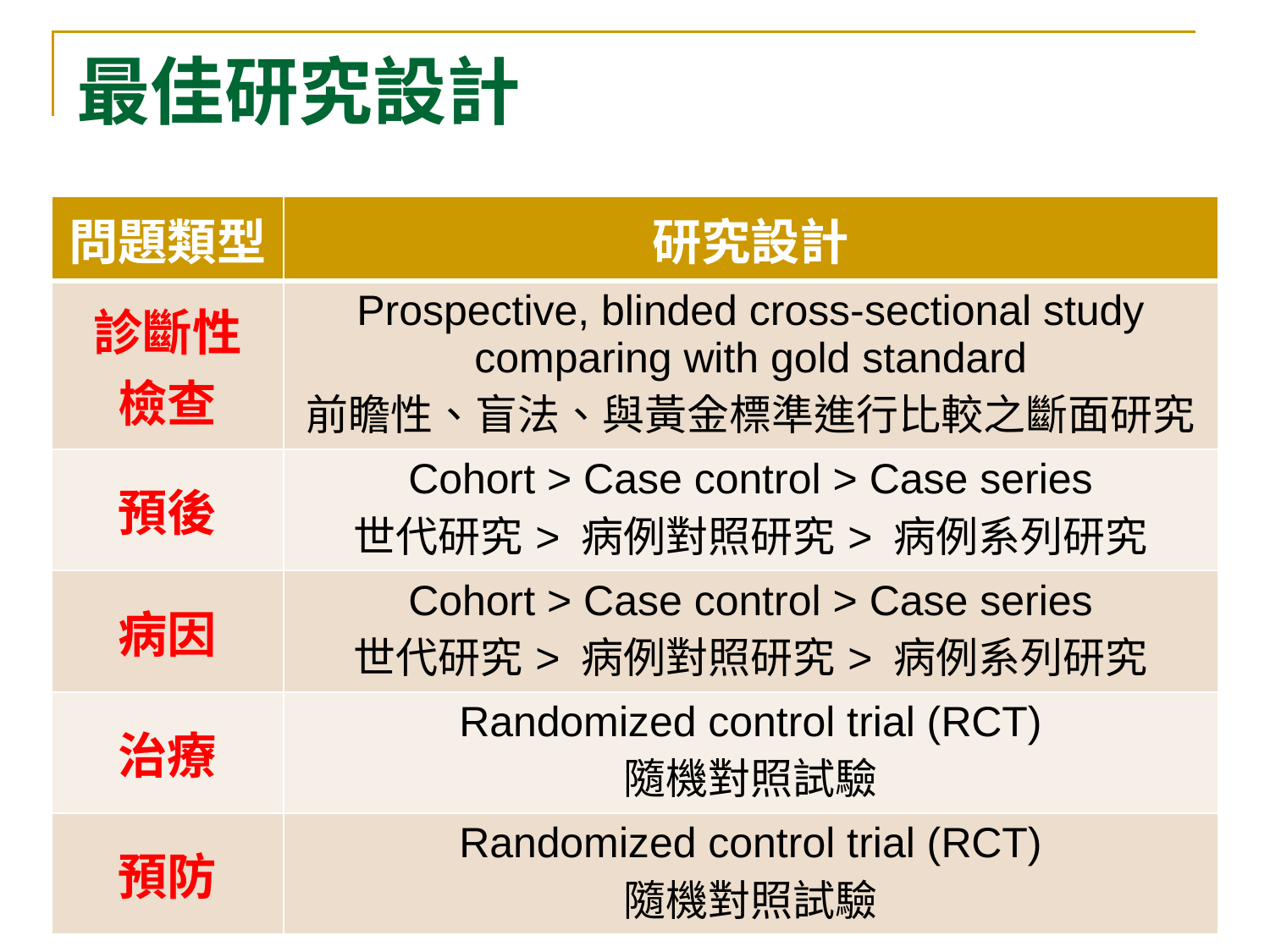

# 最佳研究設計
| 問題類型 | 研究設計 |
| --- | --- |
| 診斷性 檢查 | Prospective, blinded cross-sectional study comparing with gold standard 前瞻性、盲法、與黃金標準進行比較之斷面研究 |
| 預後 | Cohort > Case control > Case series 世代研究> 病例對照研究> 病例系列研究 |
| 病因 | Cohort > Case control > Case series 世代研究> 病例對照研究> 病例系列研究 |
| 治療 | Randomized control trial (RCT) 隨機對照試驗 |
| 預防 | Randomized control trial (RCT) 隨機對照試驗 |